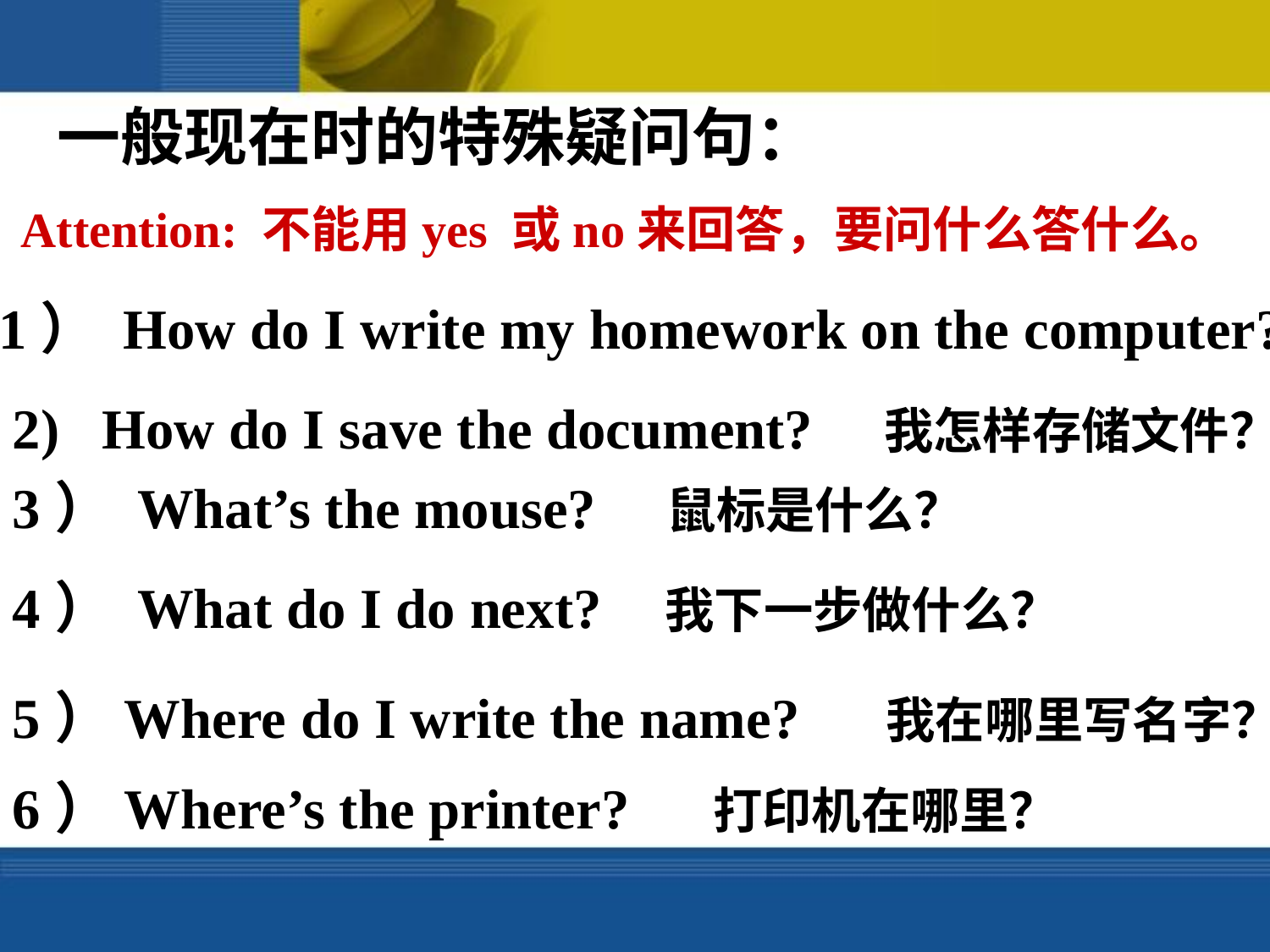

一般现在时的特殊疑问句：
Attention: 不能用yes 或no来回答，要问什么答什么。
1） How do I write my homework on the computer?
2)   How do I save the document?　我怎样存储文件？
3） What’s the mouse?　鼠标是什么？
4） What do I do next?　我下一步做什么？
5）Where do I write the name?  　我在哪里写名字？
6）Where’s the printer?　 打印机在哪里？